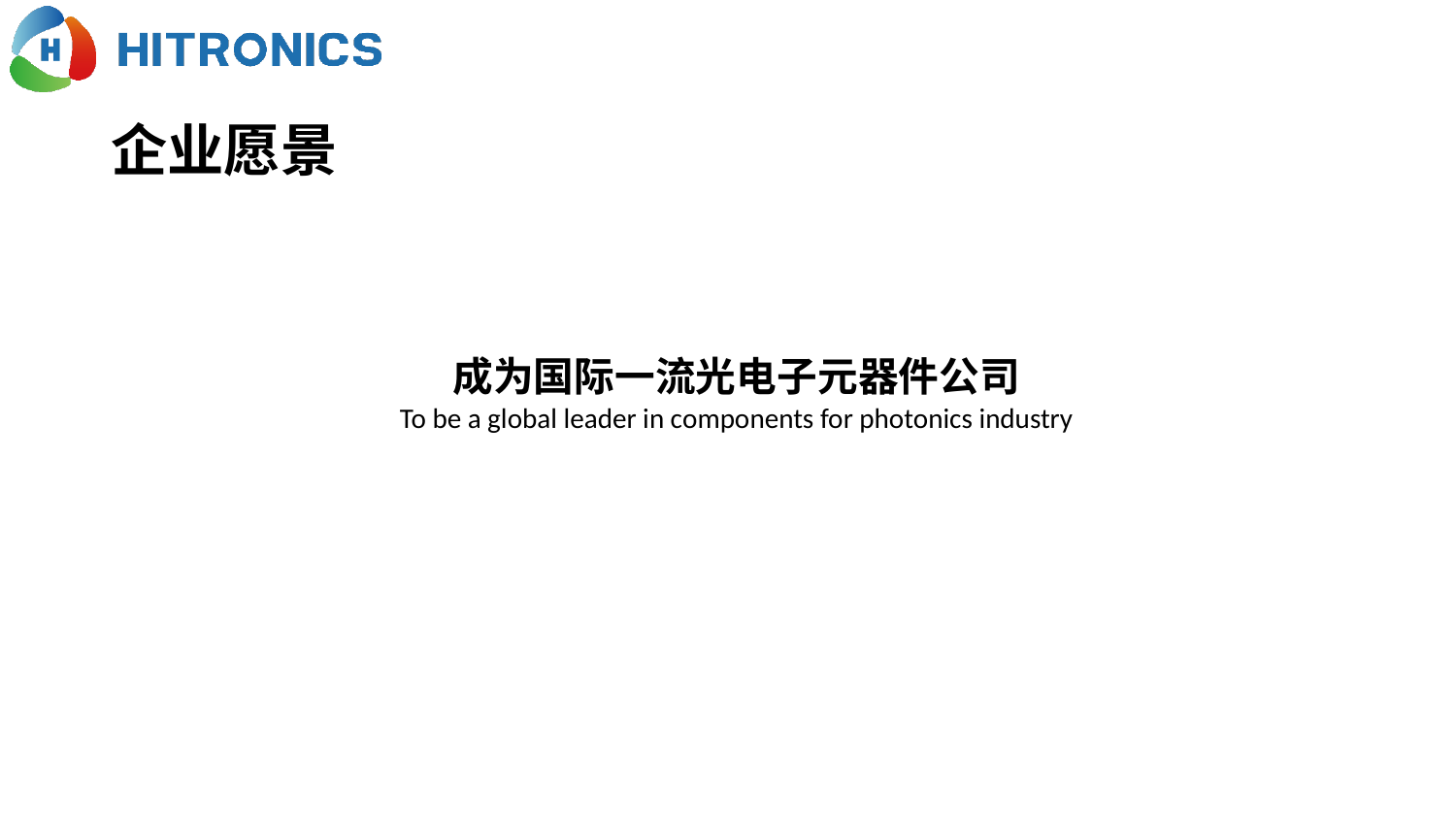

# 企业愿景
成为国际一流光电子元器件公司
To be a global leader in components for photonics industry